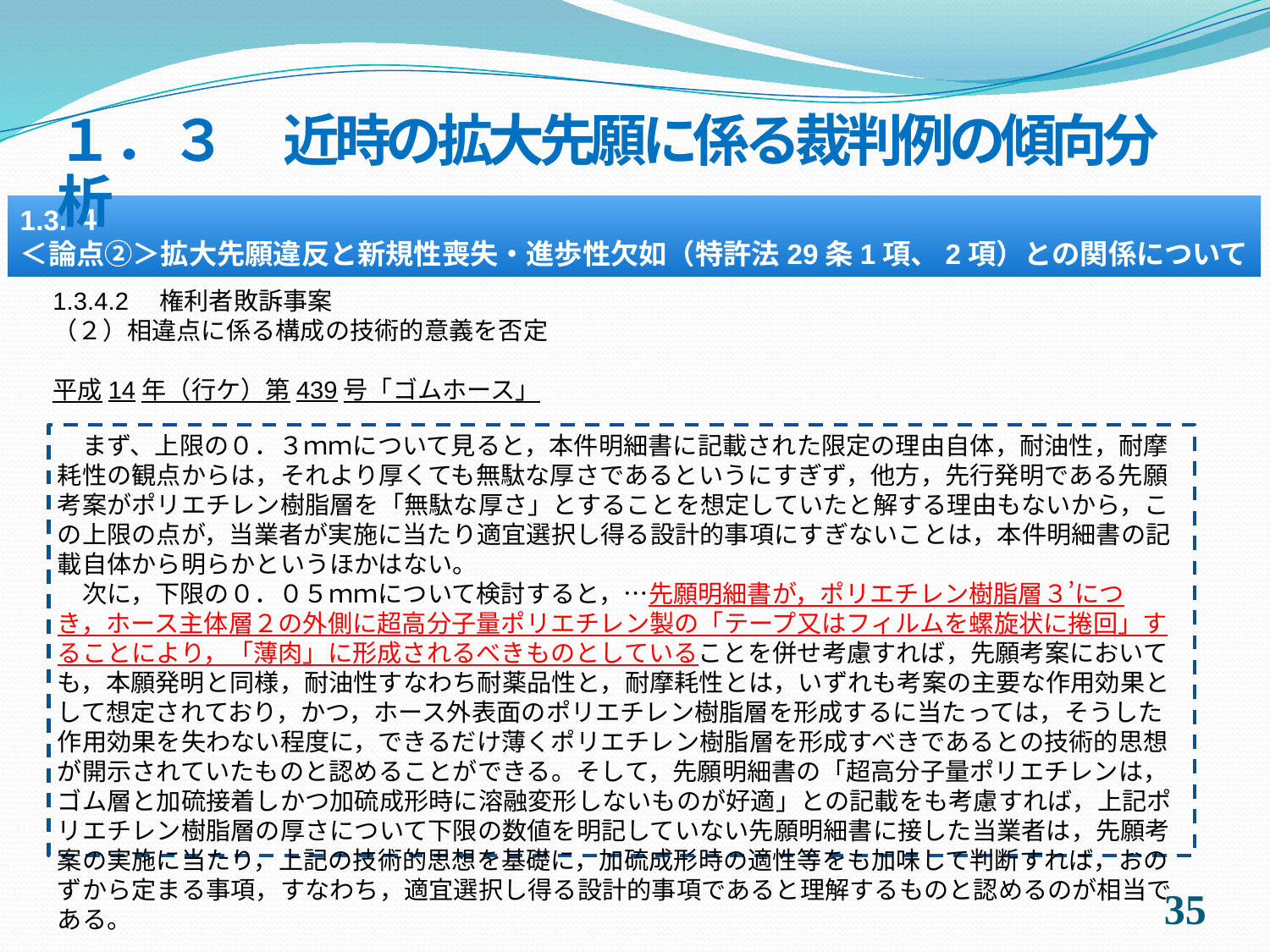

１．３　近時の拡大先願に係る裁判例の傾向分析
1.3.４
＜論点②＞拡大先願違反と新規性喪失・進歩性欠如（特許法29条1項、2項）との関係について
1.3.4.2　権利者敗訴事案
（２）相違点に係る構成の技術的意義を否定

平成14年（行ケ）第439号「ゴムホース」
　まず、上限の０．３ｍｍについて見ると，本件明細書に記載された限定の理由自体，耐油性，耐摩耗性の観点からは，それより厚くても無駄な厚さであるというにすぎず，他方，先行発明である先願考案がポリエチレン樹脂層を「無駄な厚さ」とすることを想定していたと解する理由もないから，この上限の点が，当業者が実施に当たり適宜選択し得る設計的事項にすぎないことは，本件明細書の記載自体から明らかというほかはない。
　次に，下限の０．０５ｍｍについて検討すると，…先願明細書が，ポリエチレン樹脂層３’につき，ホース主体層２の外側に超高分子量ポリエチレン製の「テープ又はフィルムを螺旋状に捲回」することにより，「薄肉」に形成されるべきものとしていることを併せ考慮すれば，先願考案においても，本願発明と同様，耐油性すなわち耐薬品性と，耐摩耗性とは，いずれも考案の主要な作用効果として想定されており，かつ，ホース外表面のポリエチレン樹脂層を形成するに当たっては，そうした作用効果を失わない程度に，できるだけ薄くポリエチレン樹脂層を形成すべきであるとの技術的思想が開示されていたものと認めることができる。そして，先願明細書の「超高分子量ポリエチレンは，ゴム層と加硫接着しかつ加硫成形時に溶融変形しないものが好適」との記載をも考慮すれば，上記ポリエチレン樹脂層の厚さについて下限の数値を明記していない先願明細書に接した当業者は，先願考案の実施に当たり，上記の技術的思想を基礎に，加硫成形時の適性等をも加味して判断すれば，おのずから定まる事項，すなわち，適宜選択し得る設計的事項であると理解するものと認めるのが相当である。

35